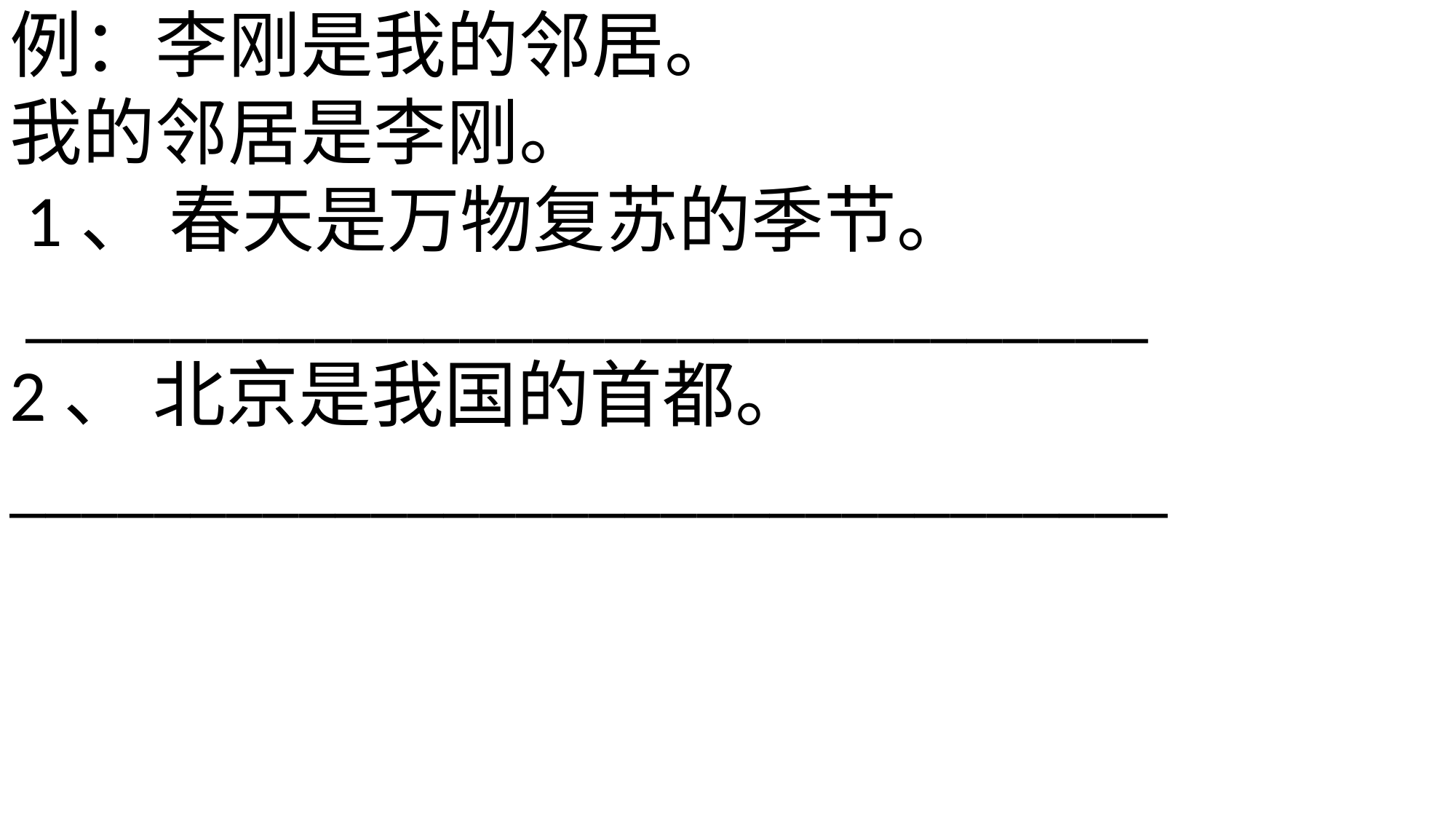

例：李刚是我的邻居。
我的邻居是李刚。
 1、 春天是万物复苏的季节。
 _______________________________
2、 北京是我国的首都。
________________________________